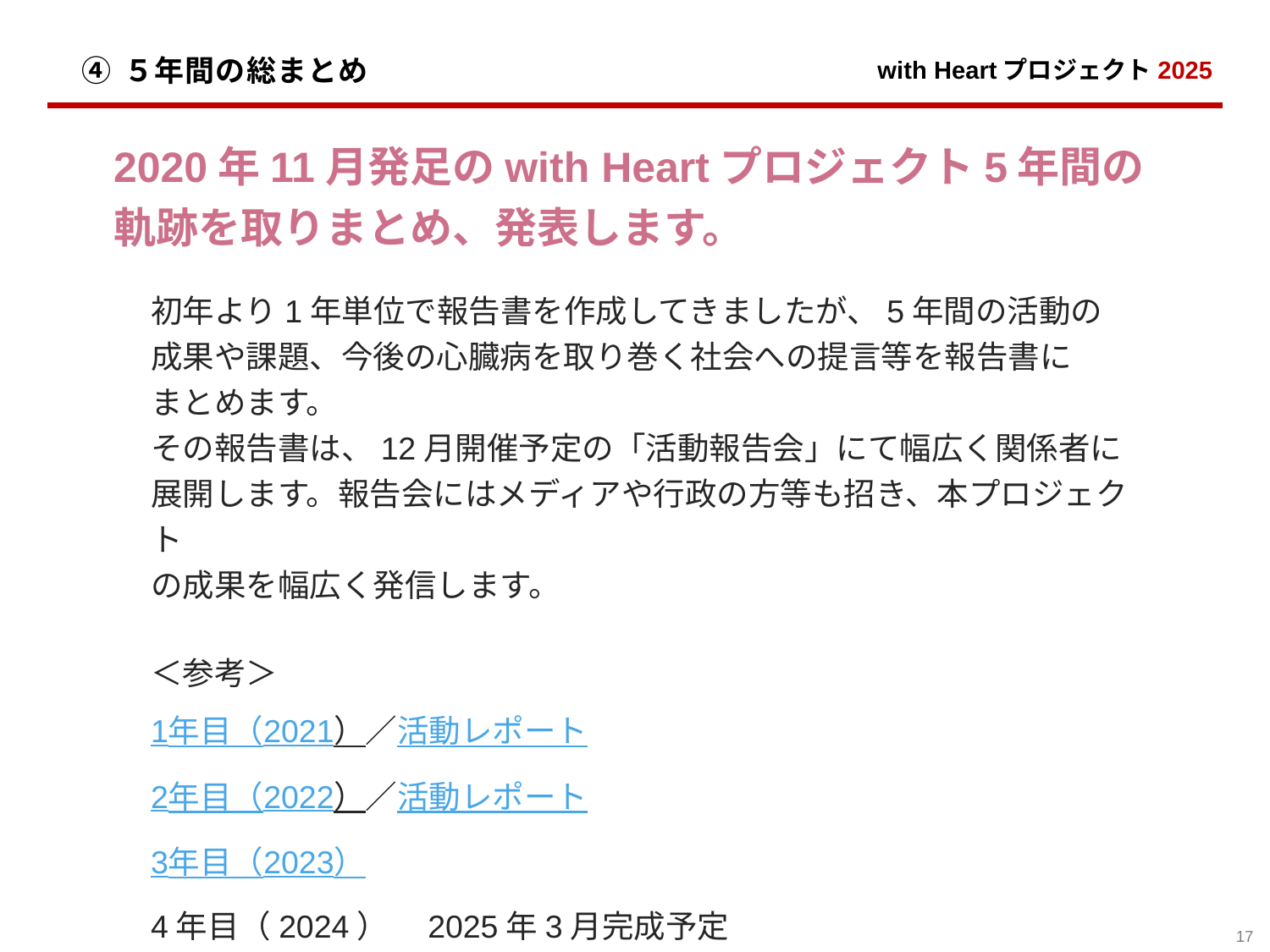

# ④ ５年間の総まとめ
with Heartプロジェクト2025
2020年11月発足のwith Heartプロジェクト5年間の軌跡を取りまとめ、発表します。
初年より1年単位で報告書を作成してきましたが、5年間の活動の
成果や課題、今後の心臓病を取り巻く社会への提言等を報告書に
まとめます。
その報告書は、12月開催予定の「活動報告会」にて幅広く関係者に
展開します。報告会にはメディアや行政の方等も招き、本プロジェクト
の成果を幅広く発信します。
＜参考＞
1年目（2021）／活動レポート
2年目（2022）／活動レポート
3年目（2023）
4年目（2024）　2025年3月完成予定
17